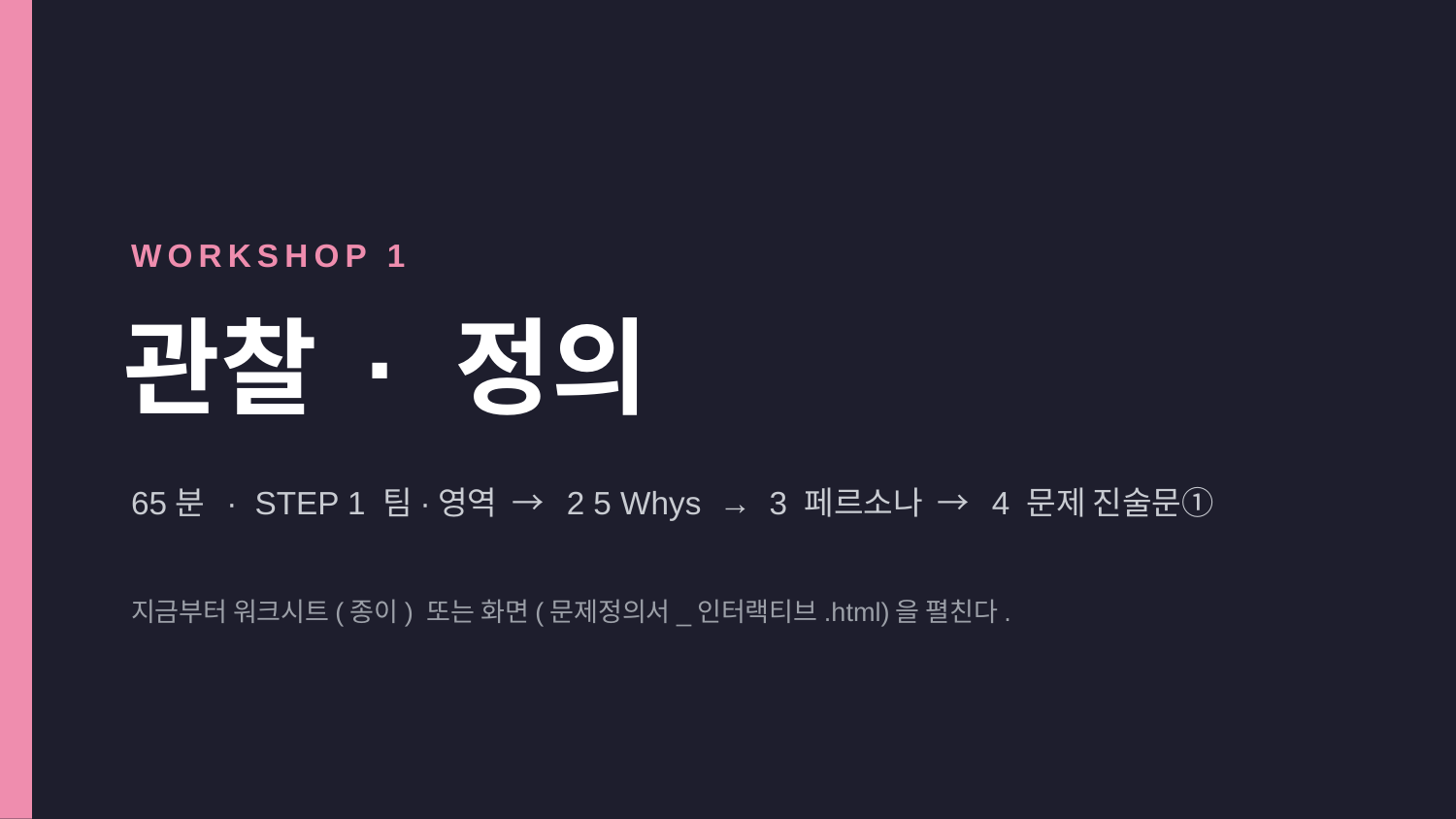

WORKSHOP 1
관찰 · 정의
65분  ·  STEP 1 팀·영역  →  2 5 Whys  →  3 페르소나  →  4 문제 진술문①
지금부터 워크시트(종이) 또는 화면(문제정의서_인터랙티브.html)을 펼친다.